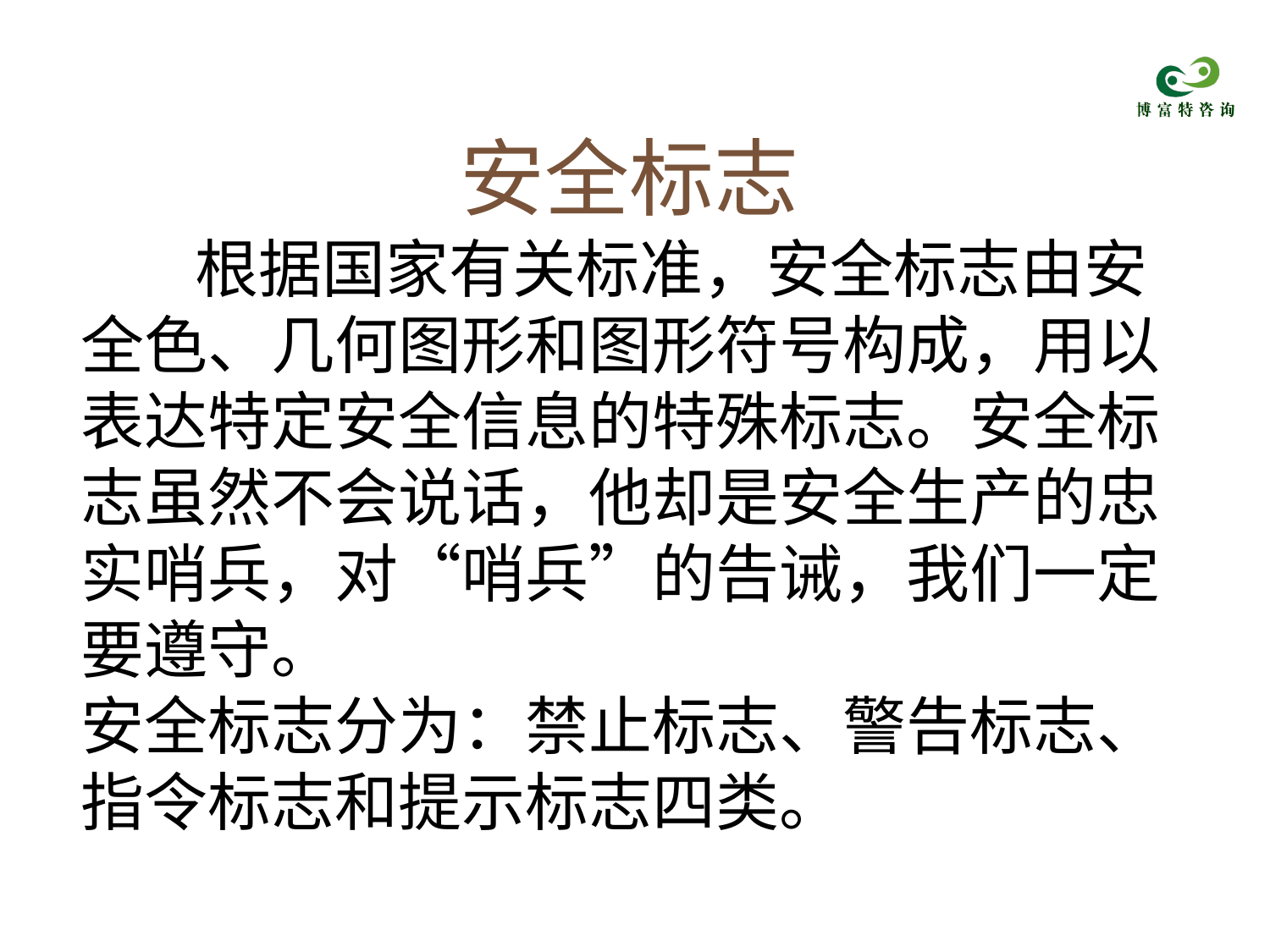

安全标志
       根据国家有关标准，安全标志由安全色、几何图形和图形符号构成，用以表达特定安全信息的特殊标志。安全标志虽然不会说话，他却是安全生产的忠实哨兵，对“哨兵”的告诫，我们一定要遵守。
安全标志分为：禁止标志、警告标志、指令标志和提示标志四类。